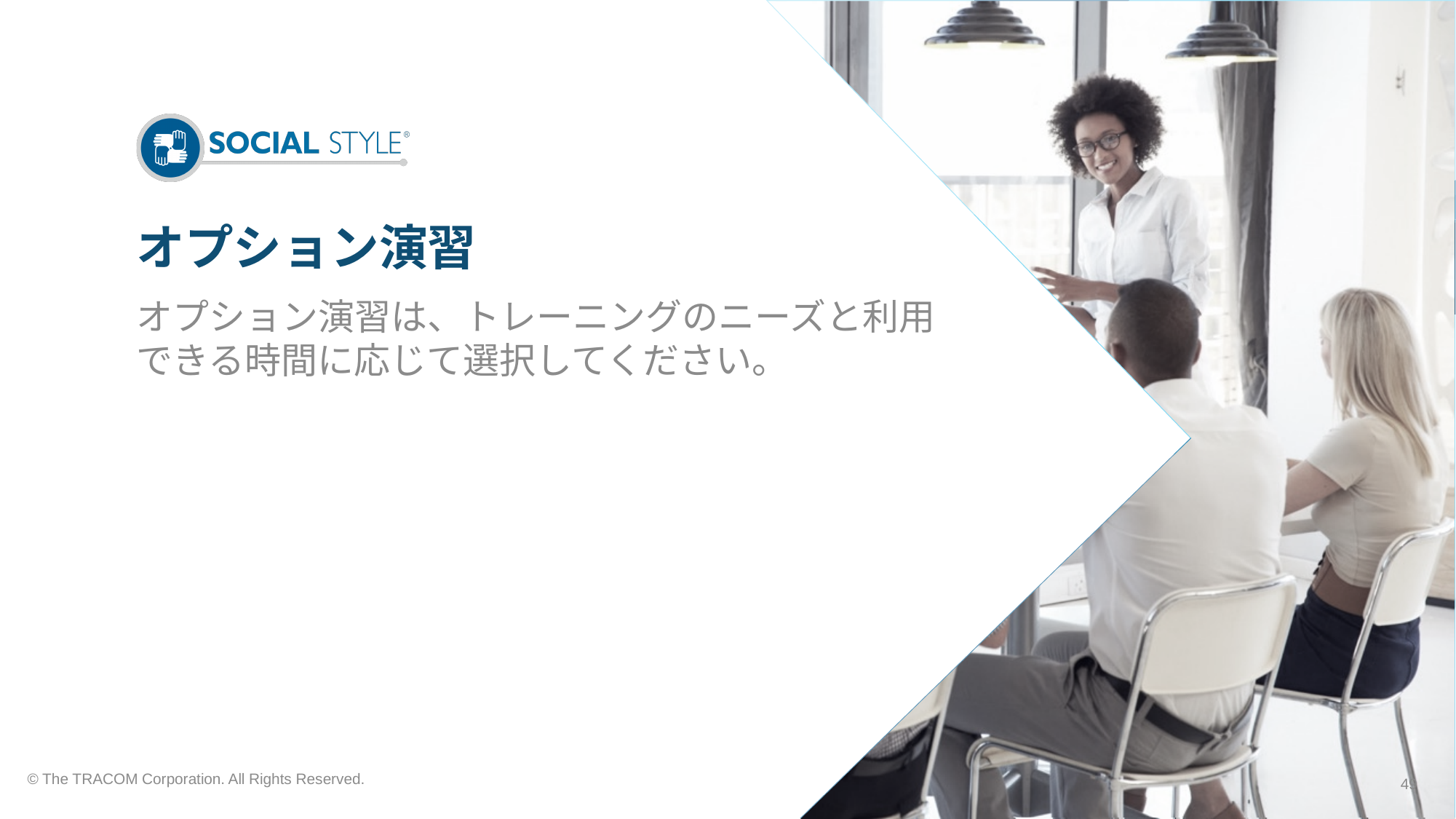

# オプション演習
オプション演習は、トレーニングのニーズと利用できる時間に応じて選択してください。

© The TRACOM Corporation. All Rights Reserved.
49